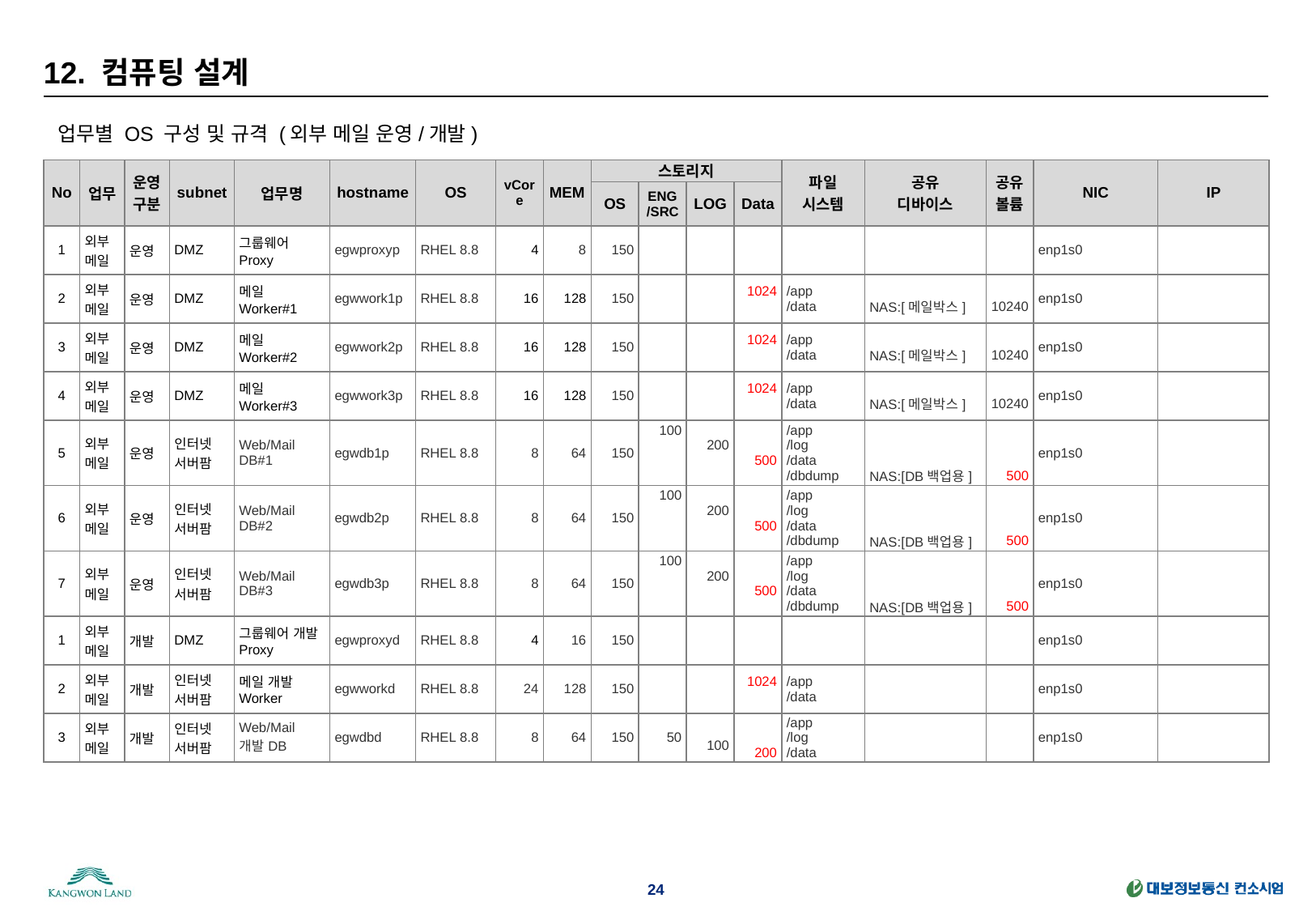

# 12. 컴퓨팅 설계
업무별 OS 구성 및 규격 (외부 메일 운영/개발)
| No | 업무 | 운영구분 | subnet | 업무명 | hostname | OS | vCore | MEM | 스토리지 |  |  |  | 파일 시스템 | 공유 디바이스 | 공유 볼륨 | NIC | IP |
| --- | --- | --- | --- | --- | --- | --- | --- | --- | --- | --- | --- | --- | --- | --- | --- | --- | --- |
|  |  |  |  |  |  |  |  |  | OS | ENG /SRC | LOG | Data |  |  |  |  |  |
| 1 | 외부메일 | 운영 | DMZ | 그룹웨어 Proxy | egwproxyp | RHEL 8.8 | 4 | 8 | 150 |  |  |  |  |  |  | enp1s0 |  |
| 2 | 외부메일 | 운영 | DMZ | 메일 Worker#1 | egwwork1p | RHEL 8.8 | 16 | 128 | 150 |  |  | 1024 | /app /data | NAS:[메일박스] | 10240 | enp1s0 |  |
| 3 | 외부메일 | 운영 | DMZ | 메일 Worker#2 | egwwork2p | RHEL 8.8 | 16 | 128 | 150 |  |  | 1024 | /app /data | NAS:[메일박스] | 10240 | enp1s0 |  |
| 4 | 외부메일 | 운영 | DMZ | 메일 Worker#3 | egwwork3p | RHEL 8.8 | 16 | 128 | 150 |  |  | 1024 | /app /data | NAS:[메일박스] | 10240 | enp1s0 |  |
| 5 | 외부메일 | 운영 | 인터넷 서버팜 | Web/Mail DB#1 | egwdb1p | RHEL 8.8 | 8 | 64 | 150 | 100 | 200 | 500 | /app /log /data /dbdump | NAS:[DB백업용] | 500 | enp1s0 |  |
| 6 | 외부메일 | 운영 | 인터넷 서버팜 | Web/Mail DB#2 | egwdb2p | RHEL 8.8 | 8 | 64 | 150 | 100 | 200 | 500 | /app /log /data /dbdump | NAS:[DB백업용] | 500 | enp1s0 |  |
| 7 | 외부메일 | 운영 | 인터넷 서버팜 | Web/Mail DB#3 | egwdb3p | RHEL 8.8 | 8 | 64 | 150 | 100 | 200 | 500 | /app /log /data /dbdump | NAS:[DB백업용] | 500 | enp1s0 |  |
| 1 | 외부메일 | 개발 | DMZ | 그룹웨어 개발 Proxy | egwproxyd | RHEL 8.8 | 4 | 16 | 150 |  |  |  |  |  |  | enp1s0 |  |
| 2 | 외부메일 | 개발 | 인터넷 서버팜 | 메일 개발 Worker | egwworkd | RHEL 8.8 | 24 | 128 | 150 |  |  | 1024 | /app /data |  |  | enp1s0 |  |
| 3 | 외부메일 | 개발 | 인터넷 서버팜 | Web/Mail 개발DB | egwdbd | RHEL 8.8 | 8 | 64 | 150 | 50 | 100 | 200 | /app /log /data |  |  | enp1s0 |  |
24